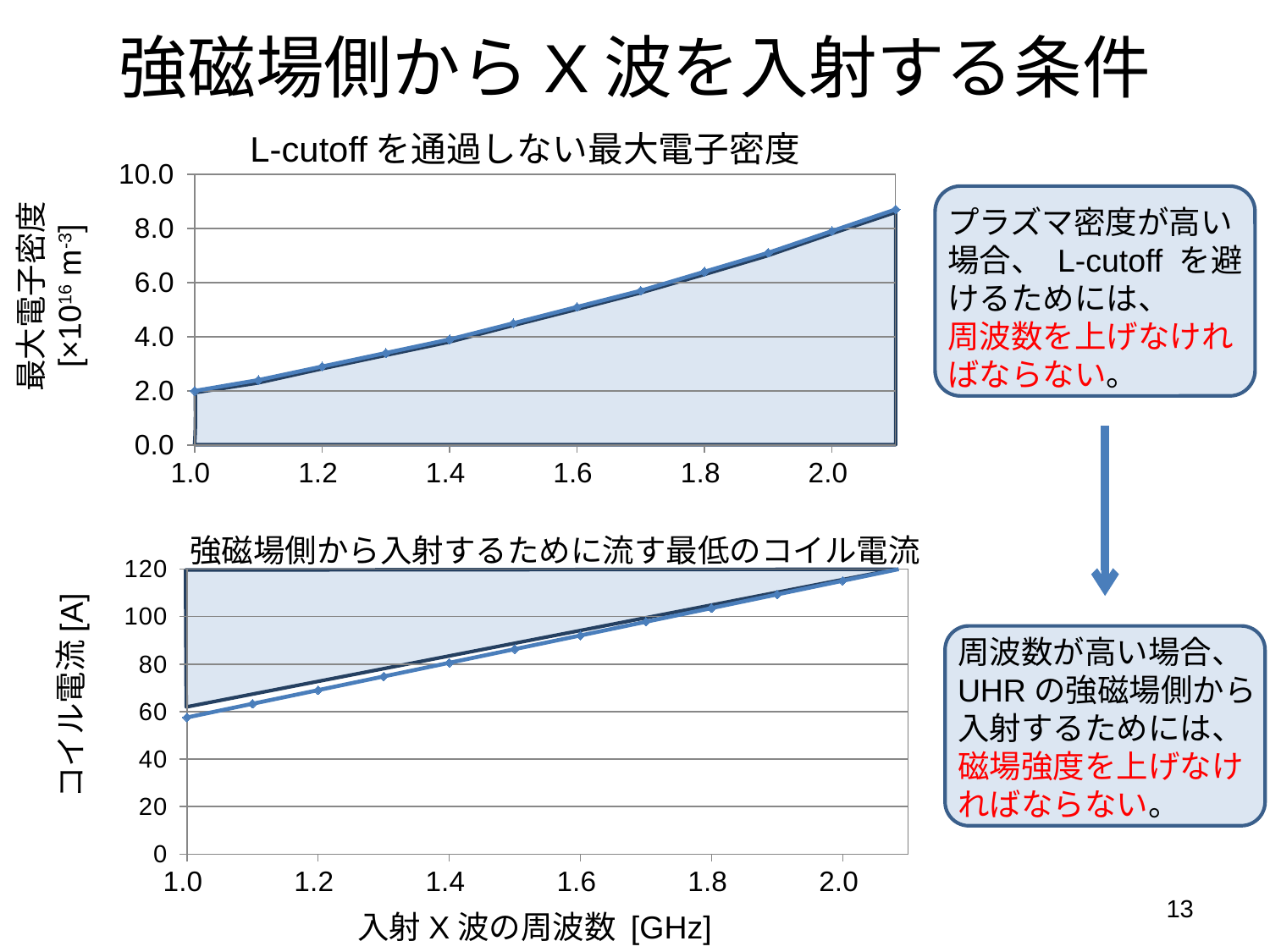

# 強磁場側からX波を入射する条件
L-cutoffを通過しない最大電子密度

### Chart

| Category |  |
|---|---|
プラズマ密度が高い場合、 L-cutoff を避けるためには、
周波数を上げなければならない。

最大電子密度
[×1016 m-3]
強磁場側から入射するために流す最低のコイル電流

### Chart

| Category | 最低コイル電流 |
|---|---|

周波数が高い場合、UHRの強磁場側から入射するためには、磁場強度を上げなければならない。
コイル電流[A]
13
入射X波の周波数 [GHz]